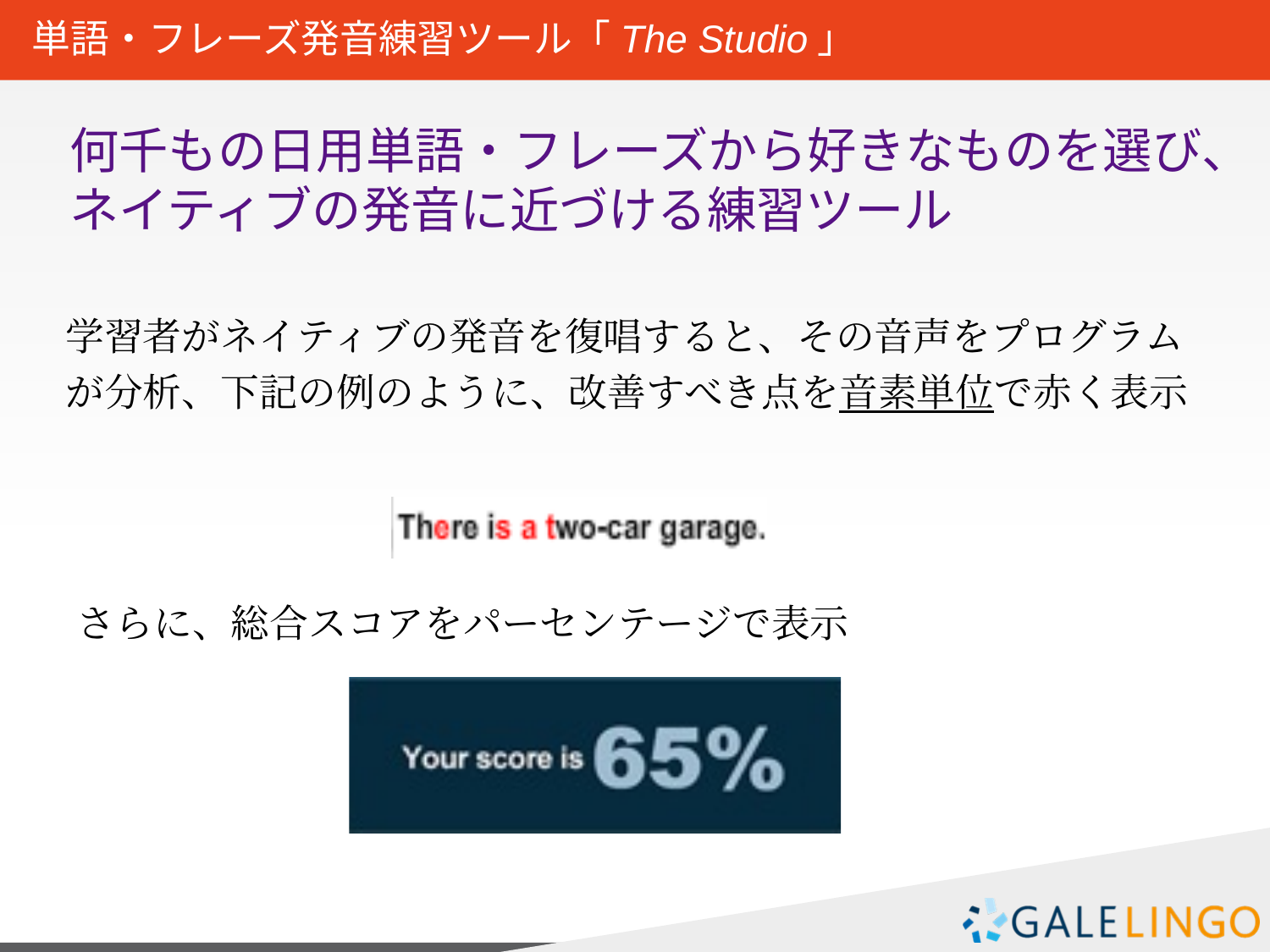

# 単語・フレーズ発音練習ツール「The Studio」
何千もの日用単語・フレーズから好きなものを選び、ネイティブの発音に近づける練習ツール
学習者がネイティブの発音を復唱すると、その音声をプログラムが分析、下記の例のように、改善すべき点を音素単位で赤く表示

さらに、総合スコアをパーセンテージで表示